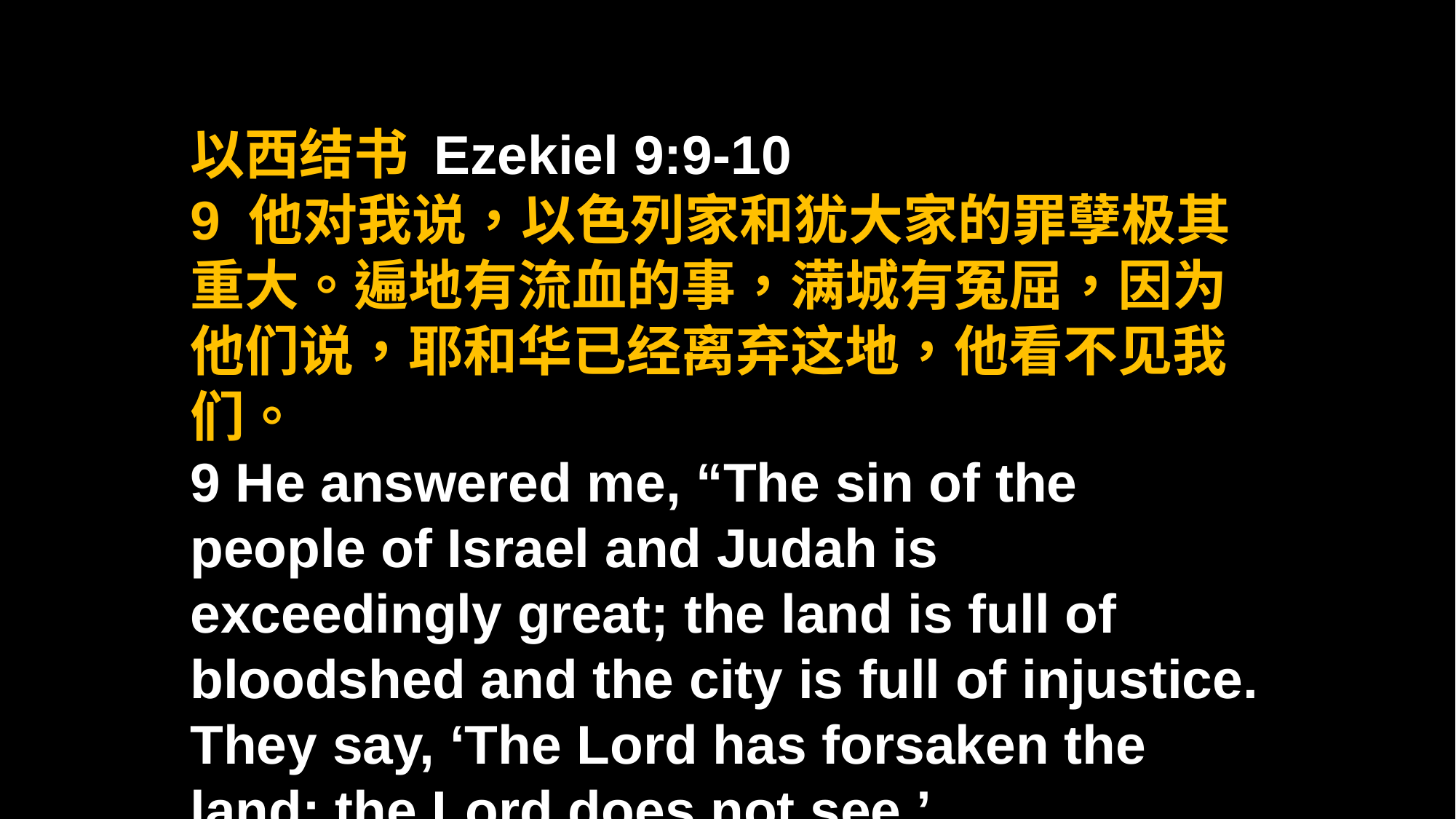

以西结书 Ezekiel 9:9-10
9 他对我说，以色列家和犹大家的罪孽极其重大。遍地有流血的事，满城有冤屈，因为他们说，耶和华已经离弃这地，他看不见我们。
9 He answered me, “The sin of the people of Israel and Judah is exceedingly great; the land is full of bloodshed and the city is full of injustice. They say, ‘The Lord has forsaken the land; the Lord does not see.’